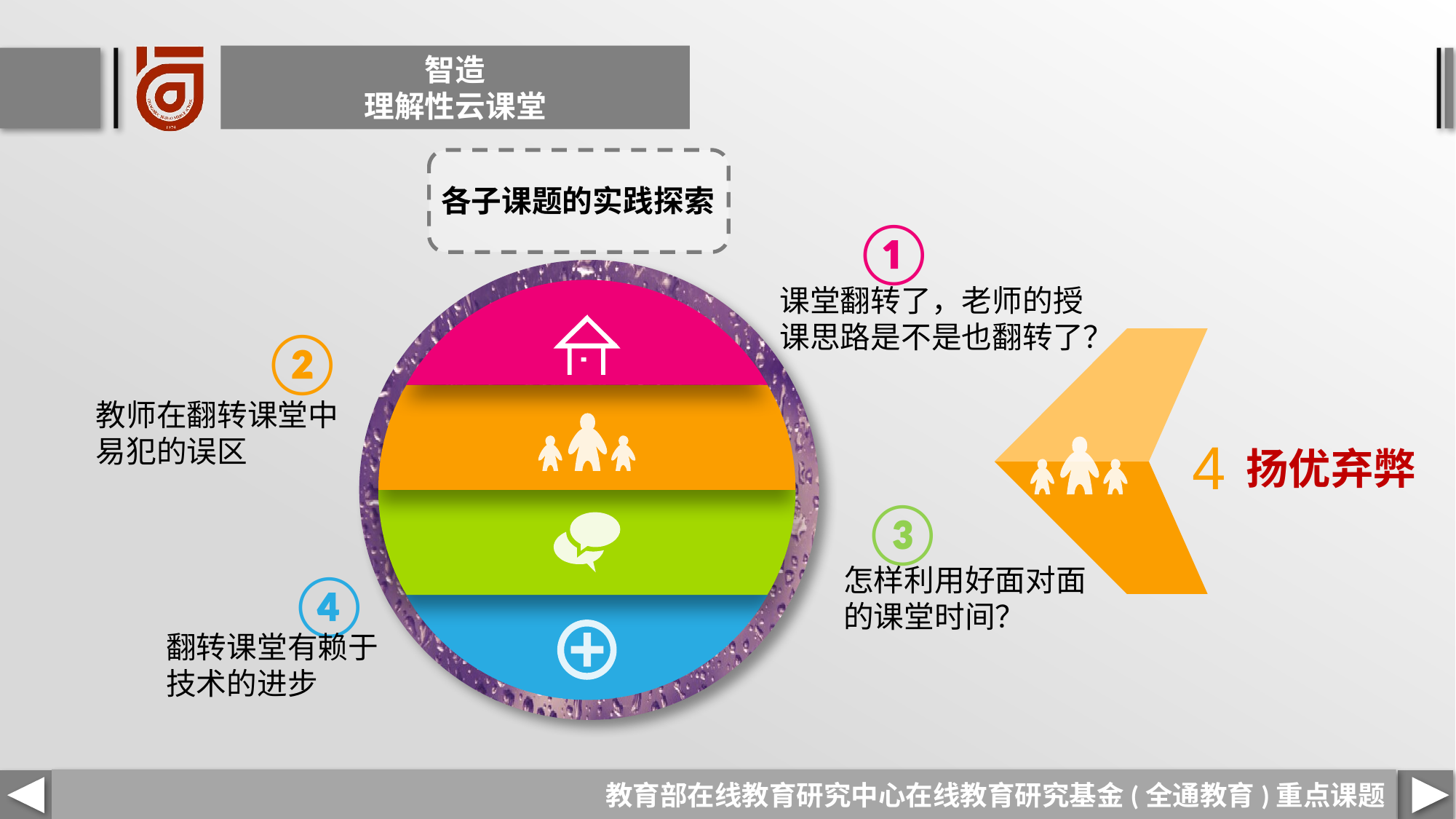

智造
理解性云课堂

各子课题的实践探索
①

课堂翻转了，老师的授课思路是不是也翻转了？

②

教师在翻转课堂中
易犯的误区

4

扬优弃弊
③

怎样利用好面对面的课堂时间？
④

翻转课堂有赖于
技术的进步